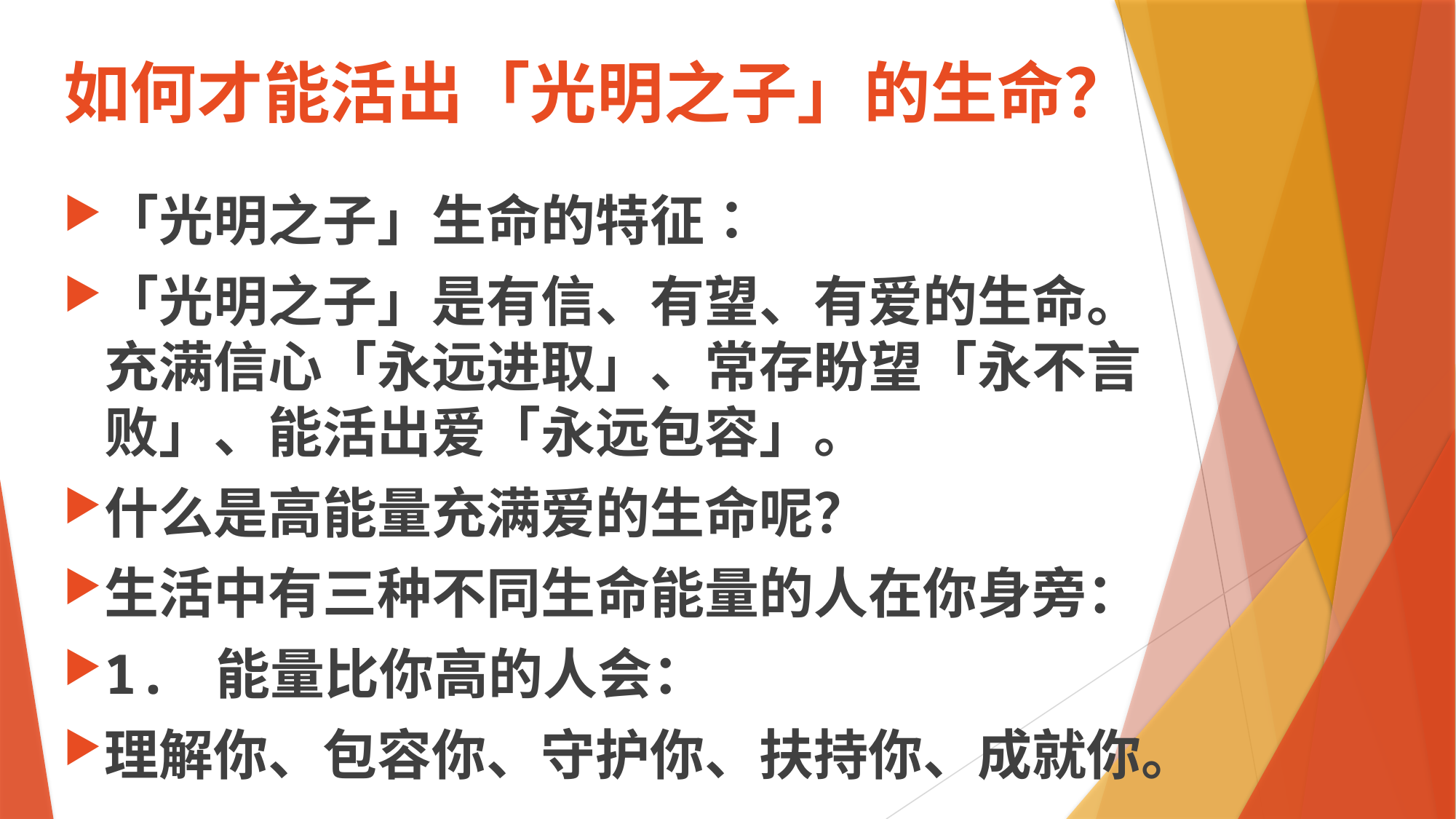

# 如何才能活出「光明之子」的生命？
「光明之子」生命的特征：
「光明之子」是有信、有望、有爱的生命。充满信心「永远进取」、常存盼望「永不言败」、能活出爱「永远包容」。
什么是高能量充满爱的生命呢？
生活中有三种不同生命能量的人在你身旁：
1. 能量比你高的人会：
理解你、包容你、守护你、扶持你、成就你。